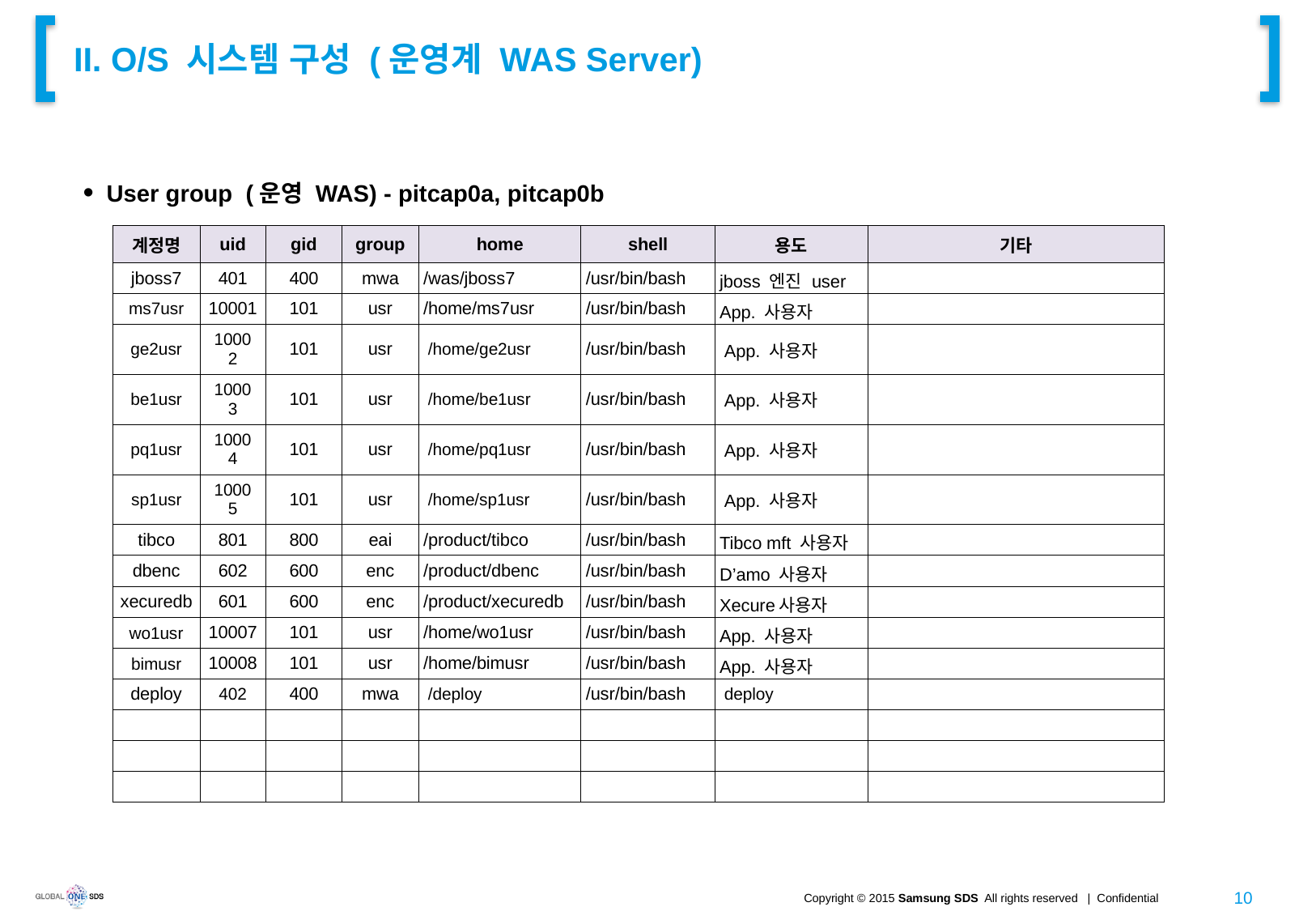

# II. O/S 시스템 구성 (운영계 WAS Server)
User group  (운영 WAS) - pitcap0a, pitcap0b
| 계정명 | uid | gid | group | home | shell | 용도 | 기타 |
| --- | --- | --- | --- | --- | --- | --- | --- |
| jboss7 | 401 | 400 | mwa | /was/jboss7 | /usr/bin/bash | jboss 엔진 user |  |
| ms7usr | 10001 | 101 | usr | /home/ms7usr | /usr/bin/bash | App. 사용자 |  |
| ge2usr | 10002 | 101 | usr | /home/ge2usr | /usr/bin/bash | App. 사용자 |  |
| be1usr | 10003 | 101 | usr | /home/be1usr | /usr/bin/bash | App. 사용자 |  |
| pq1usr | 10004 | 101 | usr | /home/pq1usr | /usr/bin/bash | App. 사용자 |  |
| sp1usr | 10005 | 101 | usr | /home/sp1usr | /usr/bin/bash | App. 사용자 |  |
| tibco | 801 | 800 | eai | /product/tibco | /usr/bin/bash | Tibco mft 사용자 |  |
| dbenc | 602 | 600 | enc | /product/dbenc | /usr/bin/bash | D’amo 사용자 |  |
| xecuredb | 601 | 600 | enc | /product/xecuredb | /usr/bin/bash | Xecure사용자 |  |
| wo1usr | 10007 | 101 | usr | /home/wo1usr | /usr/bin/bash | App. 사용자 |  |
| bimusr | 10008 | 101 | usr | /home/bimusr | /usr/bin/bash | App. 사용자 |  |
| deploy | 402 | 400 | mwa | /deploy | /usr/bin/bash | deploy |  |
|  |  |  |  |  |  |  |  |
|  |  |  |  |  |  |  |  |
|  |  |  |  |  |  |  |  |
UID,GID는 기존 개발 서버의 정보를 참조함